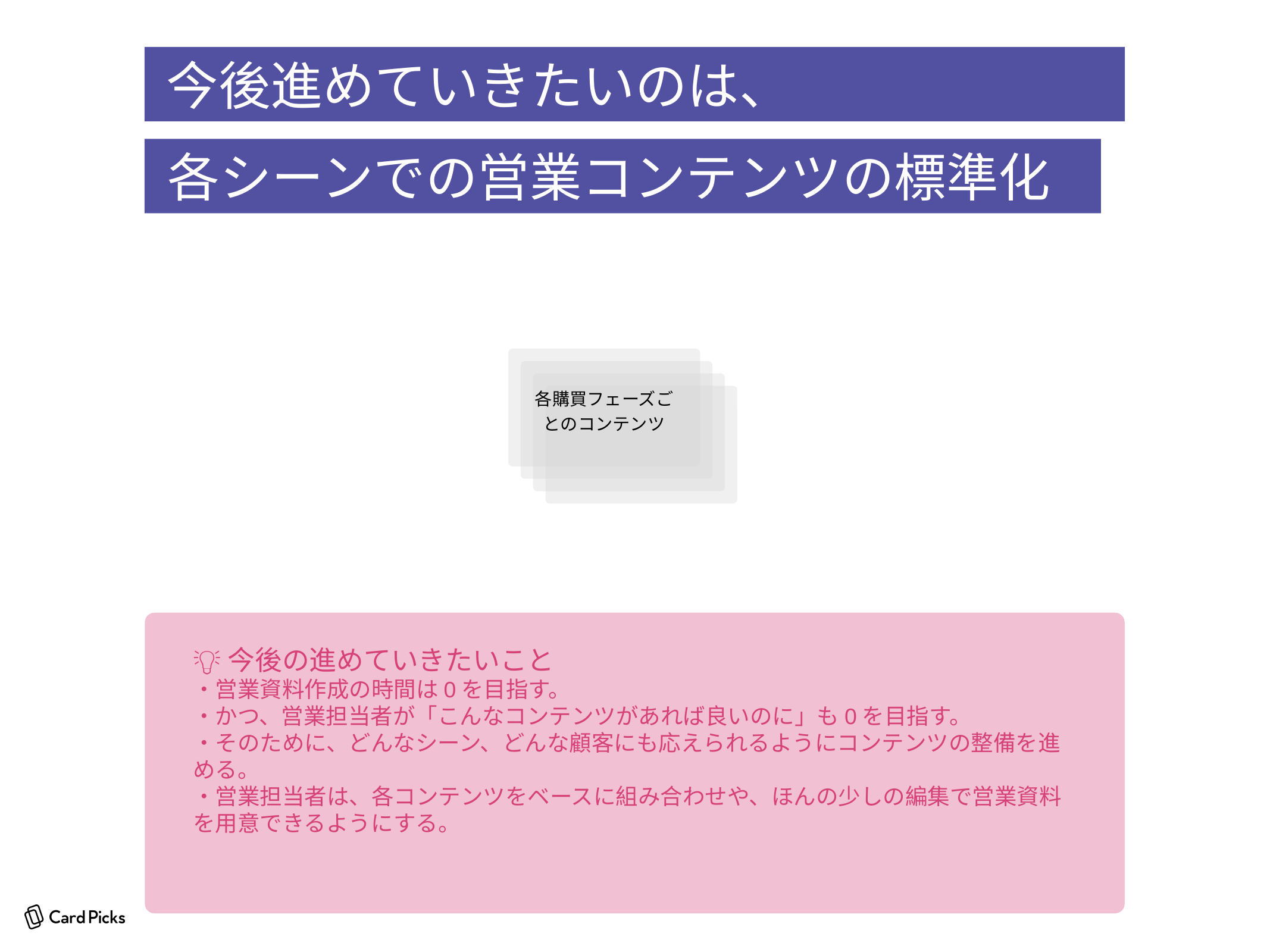

今後進めていきたいのは、

各シーンでの営業コンテンツの標準化

各購買フェーズごとのコンテンツ

💡今後の進めていきたいこと
・営業資料作成の時間は0を目指す。
・かつ、営業担当者が「こんなコンテンツがあれば良いのに」も0を目指す。
・そのために、どんなシーン、どんな顧客にも応えられるようにコンテンツの整備を進める。
・営業担当者は、各コンテンツをベースに組み合わせや、ほんの少しの編集で営業資料を用意できるようにする。
17